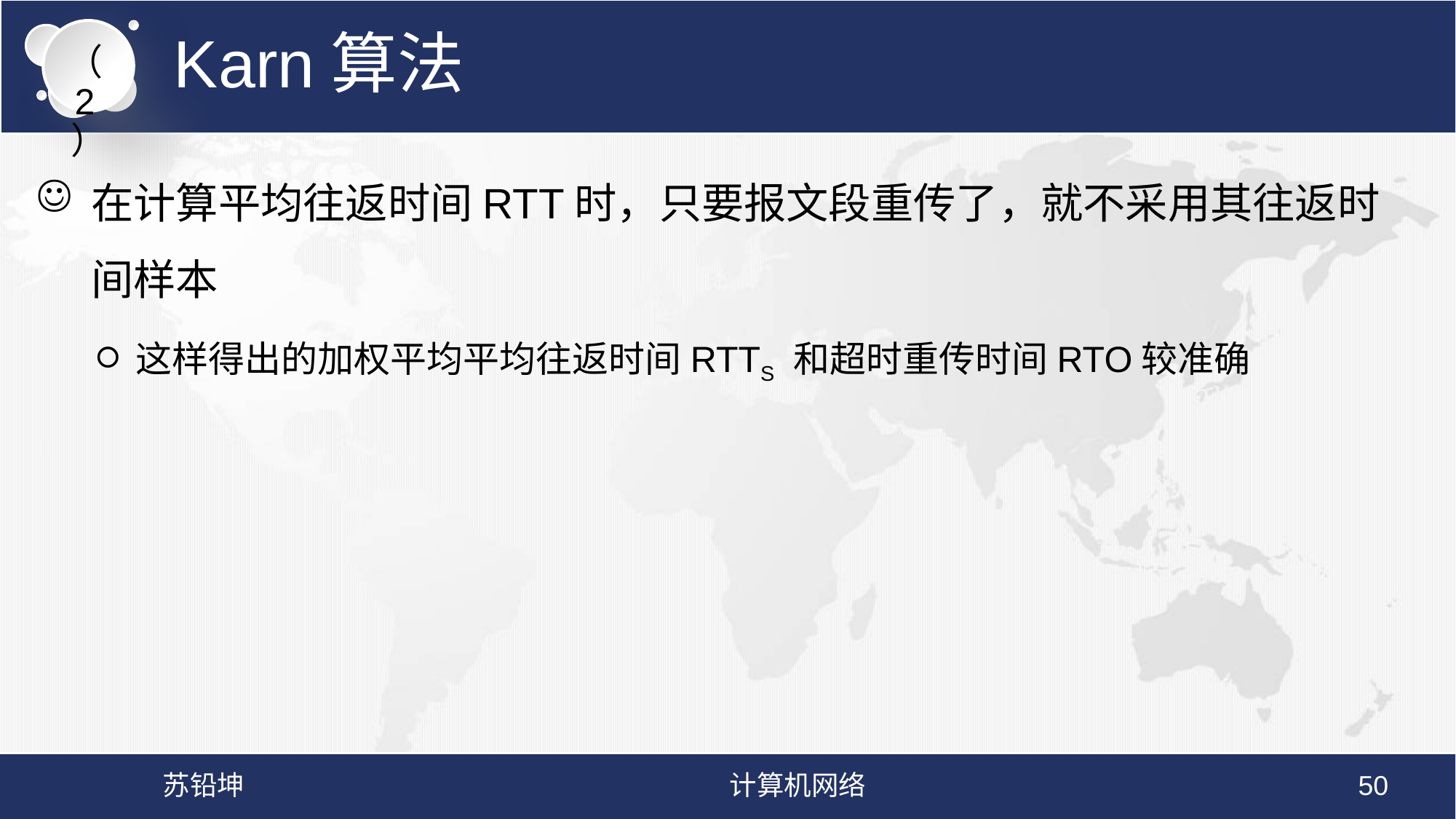

# Karn算法
（2）
在计算平均往返时间RTT时，只要报文段重传了，就不采用其往返时间样本
这样得出的加权平均平均往返时间RTTS 和超时重传时间RTO较准确

苏铅坤
计算机网络
50